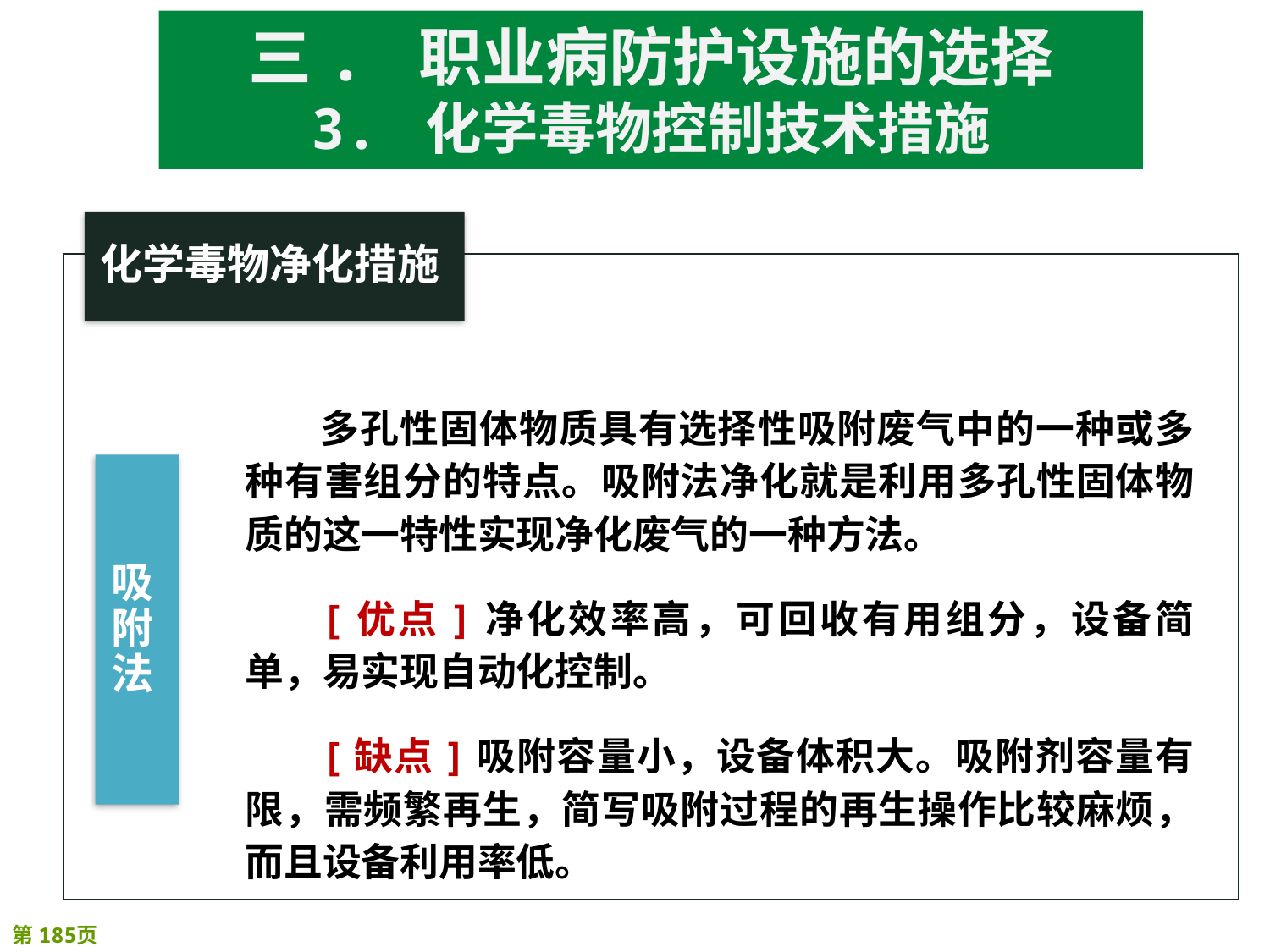

三. 职业病防护设施的选择
3. 化学毒物控制技术措施
化学毒物净化措施

多孔性固体物质具有选择性吸附废气中的一种或多种有害组分的特点。吸附法净化就是利用多孔性固体物质的这一特性实现净化废气的一种方法。
[优点]净化效率高，可回收有用组分，设备简单，易实现自动化控制。
[缺点]吸附容量小，设备体积大。吸附剂容量有限，需频繁再生，简写吸附过程的再生操作比较麻烦，而且设备利用率低。

吸附法